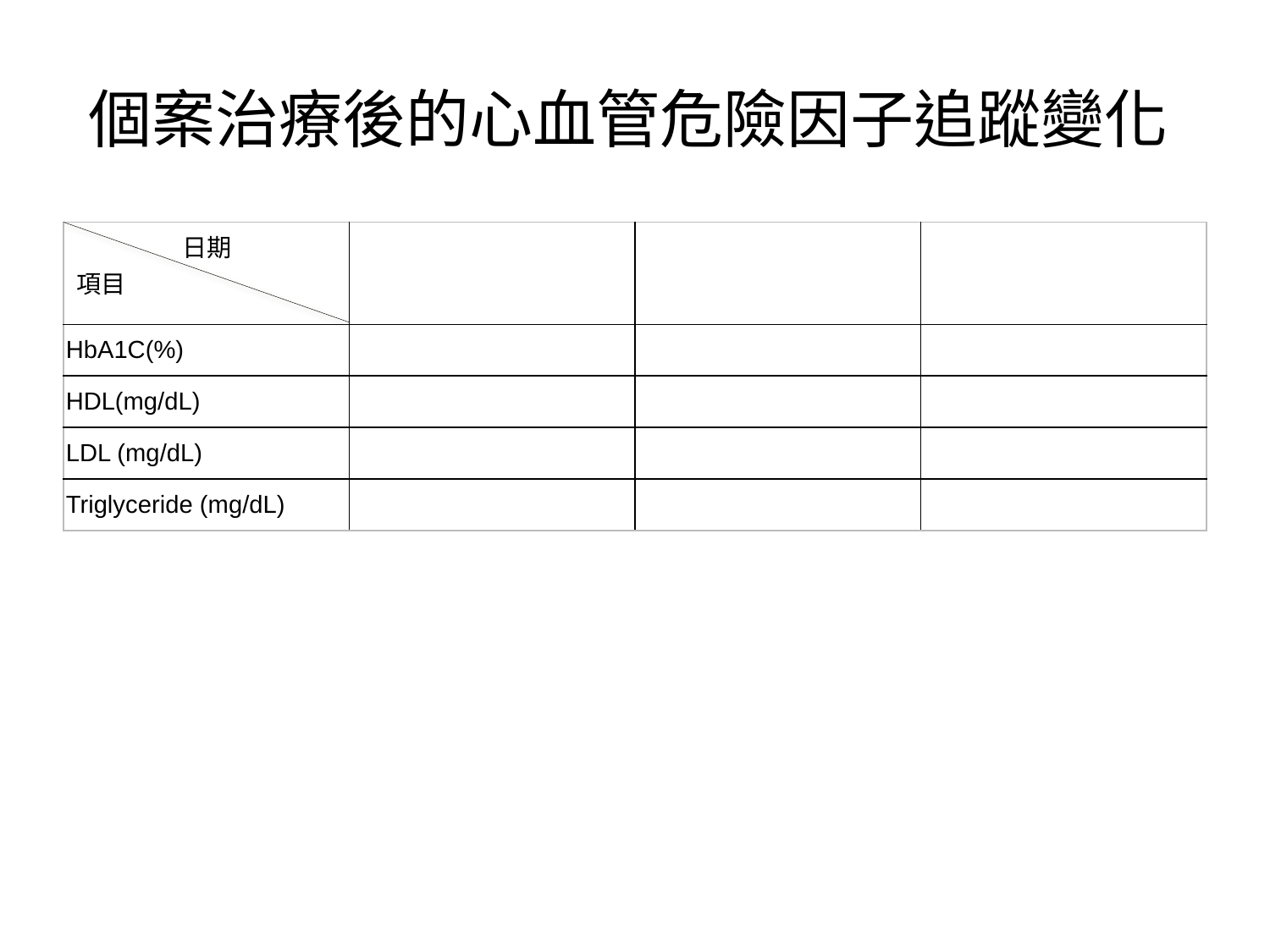

# 個案治療後的心血管危險因子追蹤變化
| 日期 項目 |  |  |  |
| --- | --- | --- | --- |
| HbA1C(%) |  |  |  |
| HDL(mg/dL) |  |  |  |
| LDL (mg/dL) |  |  |  |
| Triglyceride (mg/dL) |  |  |  |